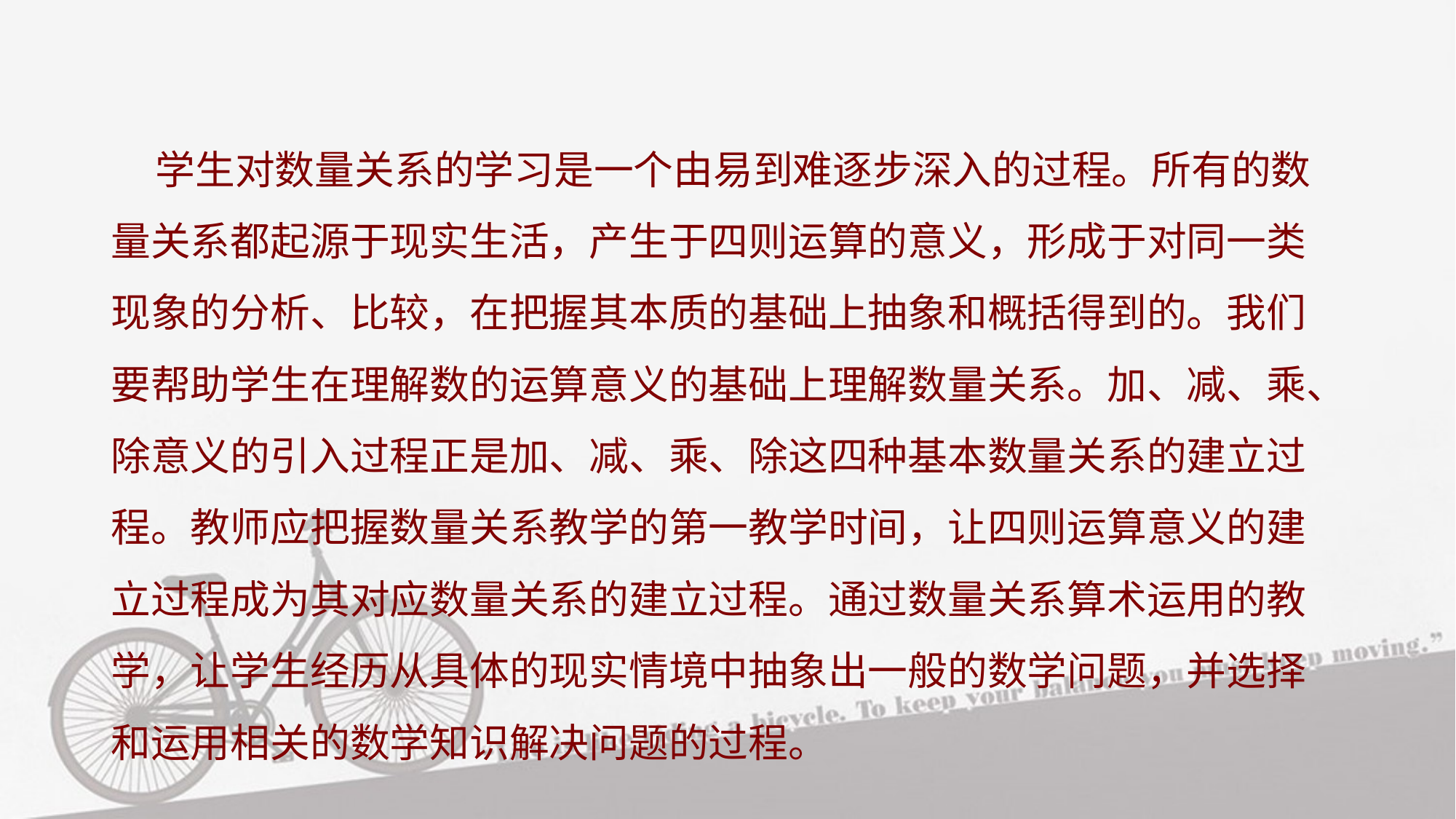

#
    学生对数量关系的学习是一个由易到难逐步深入的过程。所有的数量关系都起源于现实生活，产生于四则运算的意义，形成于对同一类现象的分析、比较，在把握其本质的基础上抽象和概括得到的。我们要帮助学生在理解数的运算意义的基础上理解数量关系。加、减、乘、除意义的引入过程正是加、减、乘、除这四种基本数量关系的建立过程。教师应把握数量关系教学的第一教学时间，让四则运算意义的建立过程成为其对应数量关系的建立过程。通过数量关系算术运用的教学，让学生经历从具体的现实情境中抽象出一般的数学问题，并选择和运用相关的数学知识解决问题的过程。